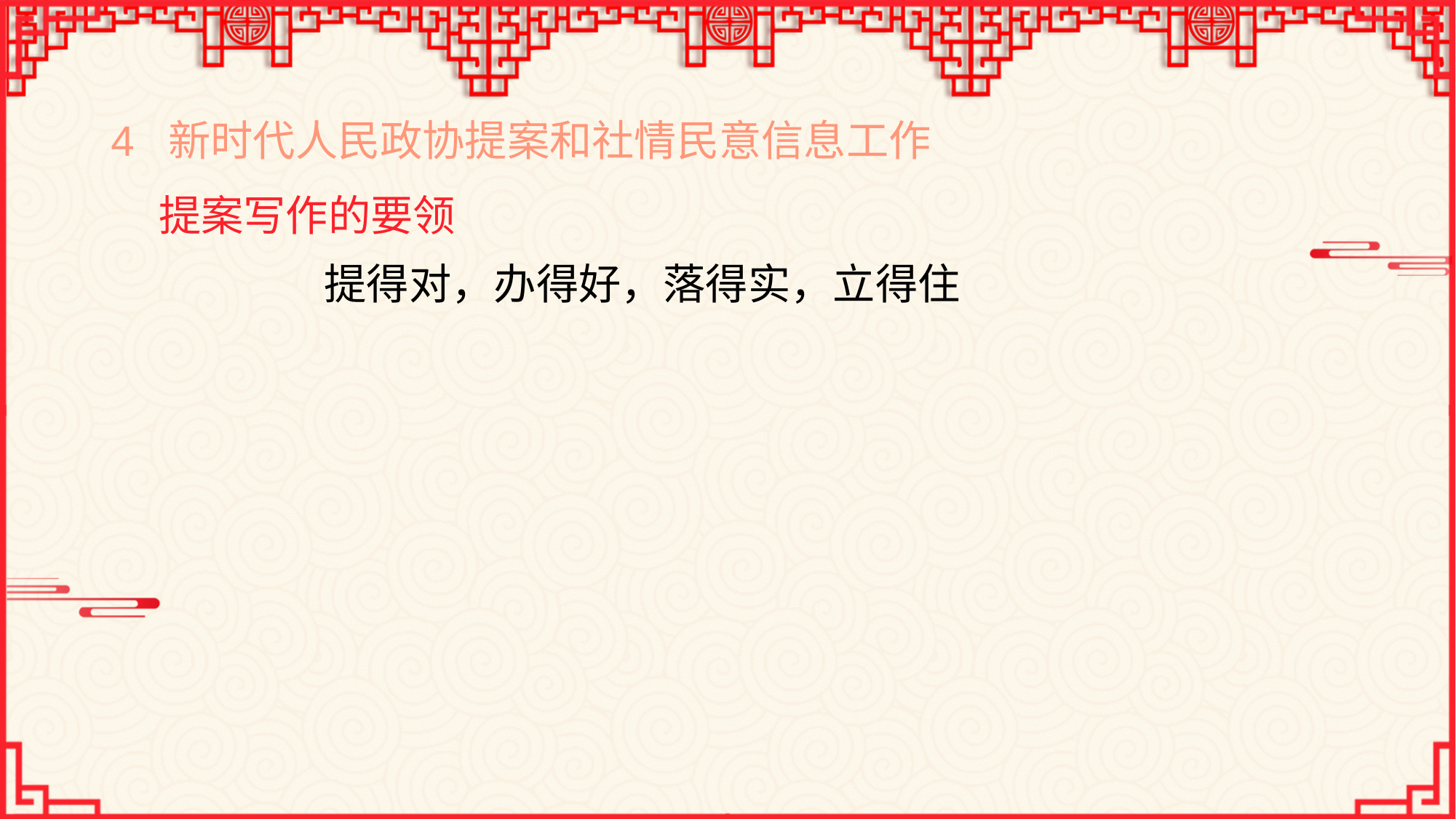

# 4  新时代人民政协提案和社情民意信息工作
提案写作的要领

提得对，办得好，落得实，立得住